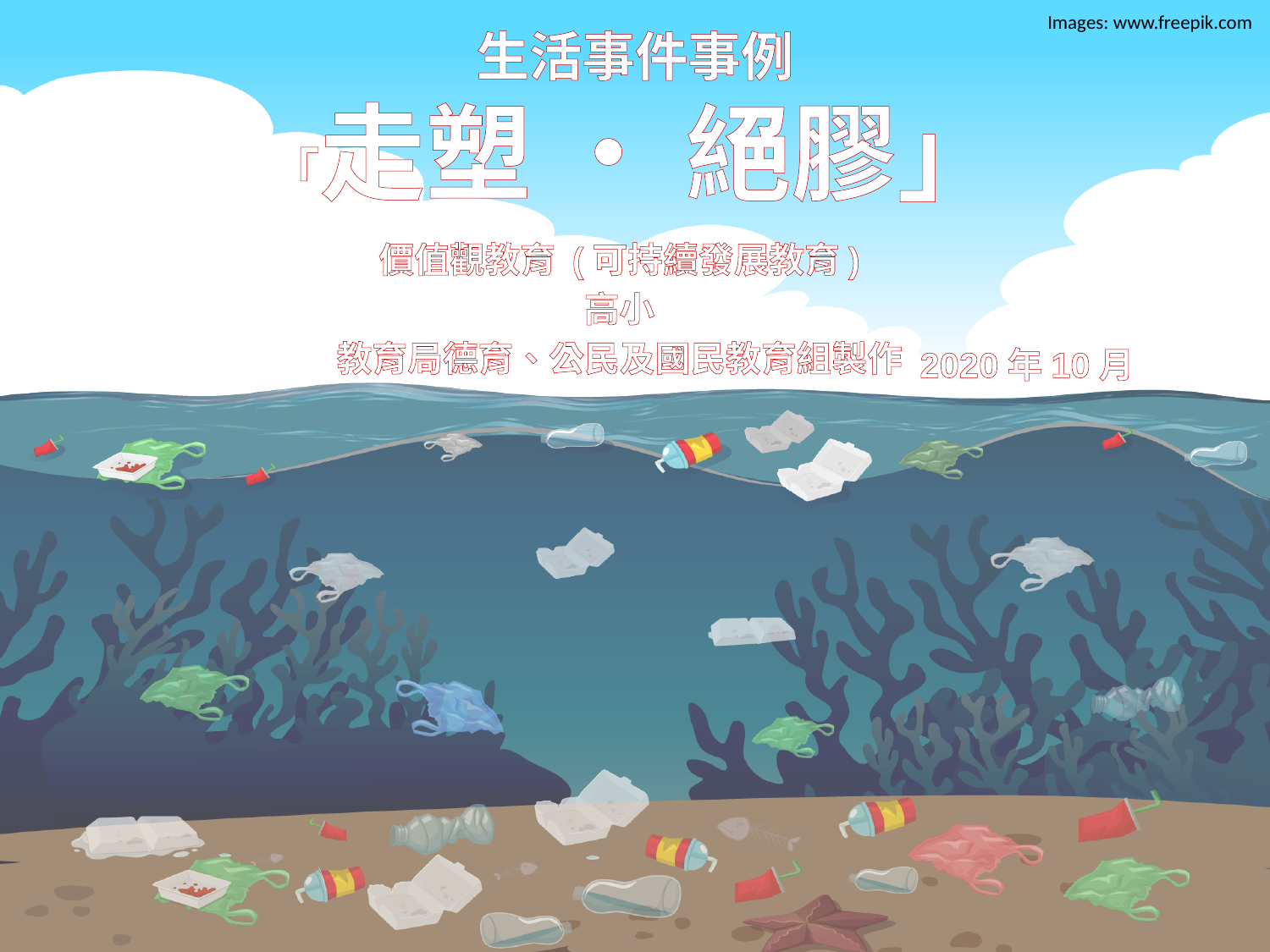

Images: www.freepik.com
# 生活事件事例 「走塑 • 絕膠」
價值觀教育 (可持續發展教育)
高小
教育局德育、公民及國民教育組製作
2020年10月